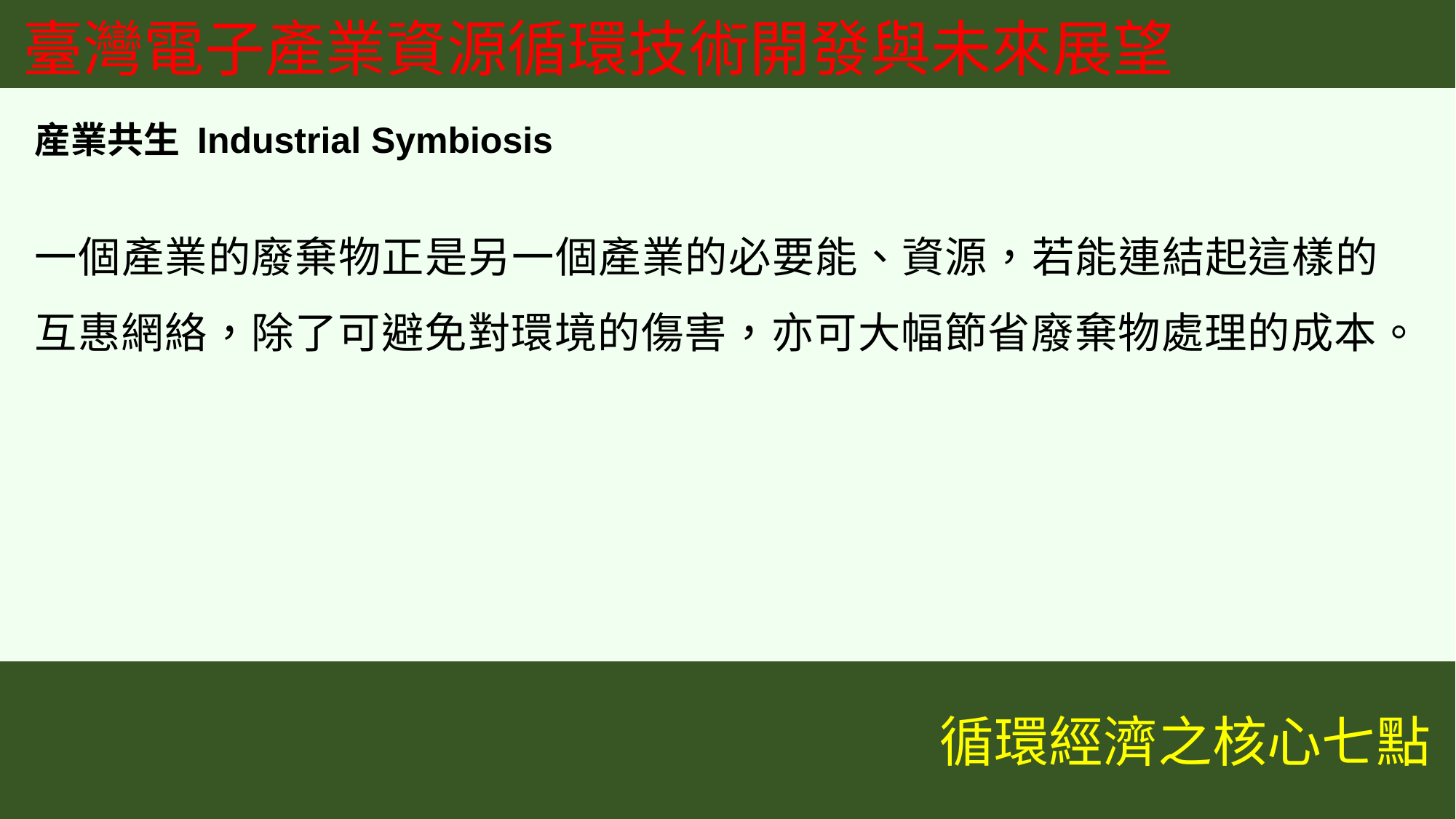

臺灣電子產業資源循環技術開發與未來展望
産業共生 Industrial Symbiosis

一個產業的廢棄物正是另一個產業的必要能、資源，若能連結起這樣的互惠網絡，除了可避免對環境的傷害，亦可大幅節省廢棄物處理的成本。
循環經濟之核心七點